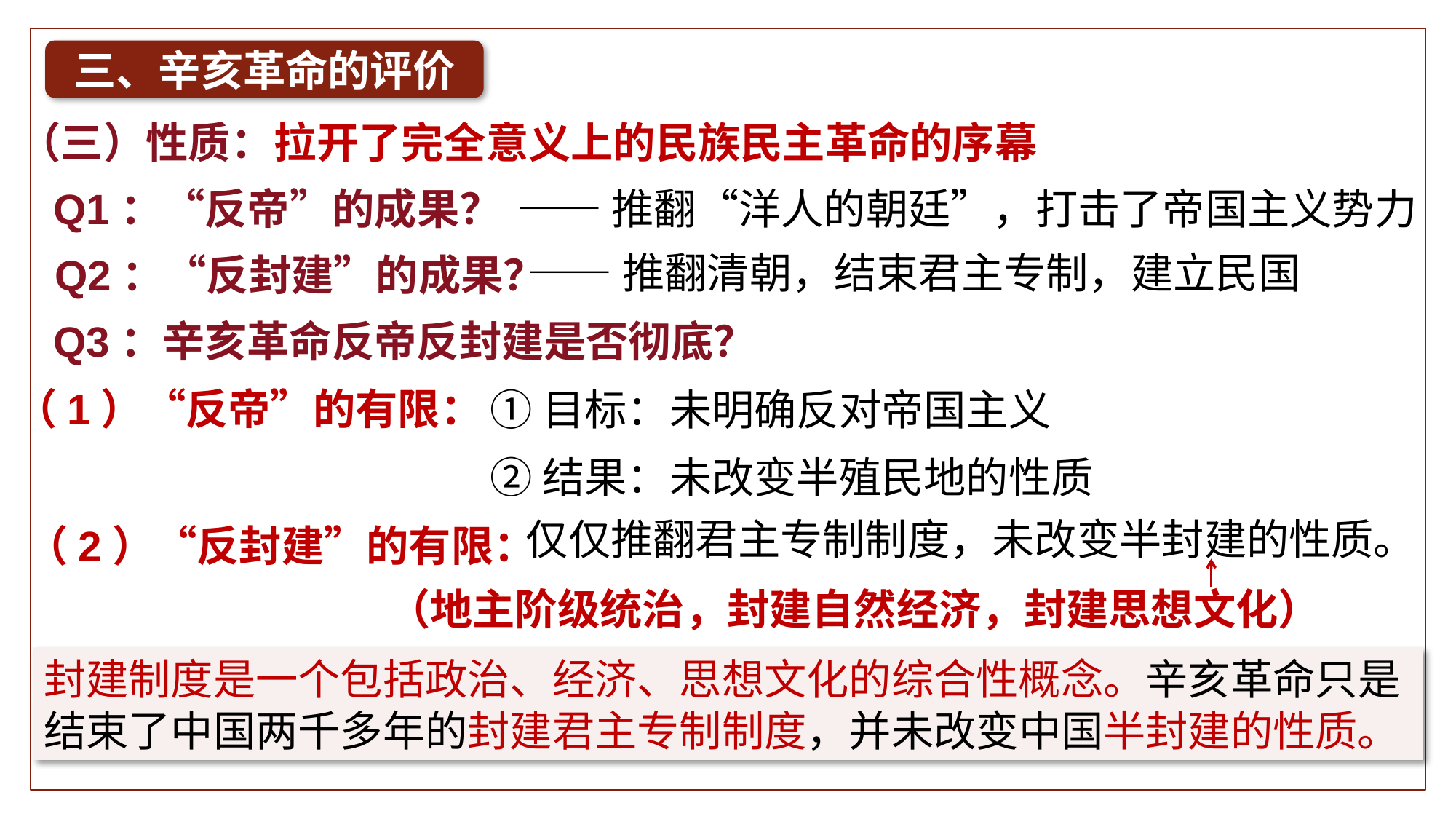

三、辛亥革命的评价
（三）性质：
拉开了完全意义上的民族民主革命的序幕
Q1：“反帝”的成果？
——推翻“洋人的朝廷”，打击了帝国主义势力
——推翻清朝，结束君主专制，建立民国
Q2：“反封建”的成果？
Q3：辛亥革命反帝反封建是否彻底？
（1）“反帝”的有限：
①目标：未明确反对帝国主义
②结果：未改变半殖民地的性质
仅仅推翻君主专制制度，未改变半封建的性质。
（2）“反封建”的有限：
（地主阶级统治，封建自然经济，封建思想文化）
封建制度是一个包括政治、经济、思想文化的综合性概念。辛亥革命只是结束了中国两千多年的封建君主专制制度，并未改变中国半封建的性质。